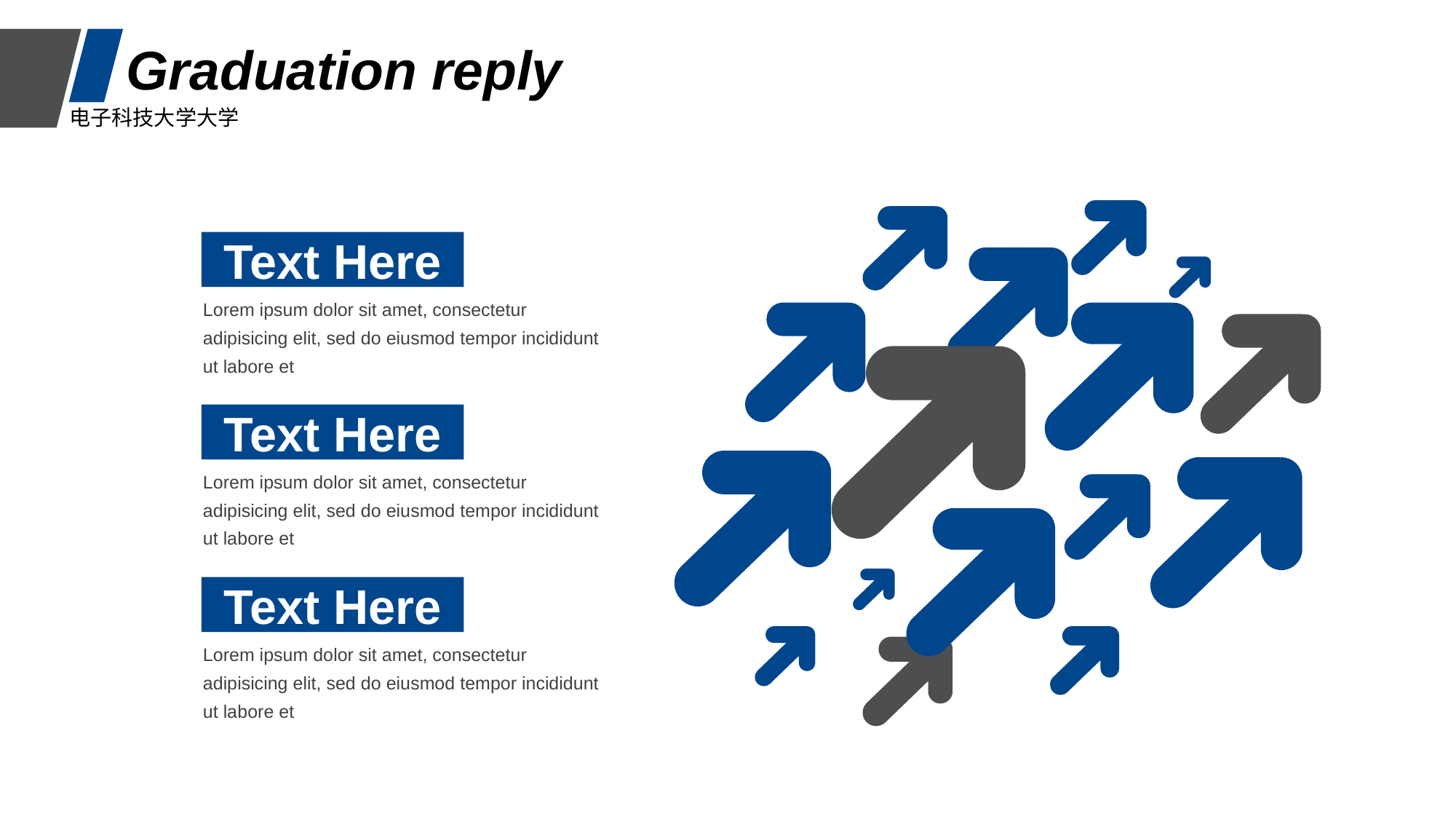

Graduation reply
电子科技大学大学

Text Here
Lorem ipsum dolor sit amet, consectetur adipisicing elit, sed do eiusmod tempor incididunt ut labore et
Text Here
Lorem ipsum dolor sit amet, consectetur adipisicing elit, sed do eiusmod tempor incididunt ut labore et
Text Here
Lorem ipsum dolor sit amet, consectetur adipisicing elit, sed do eiusmod tempor incididunt ut labore et